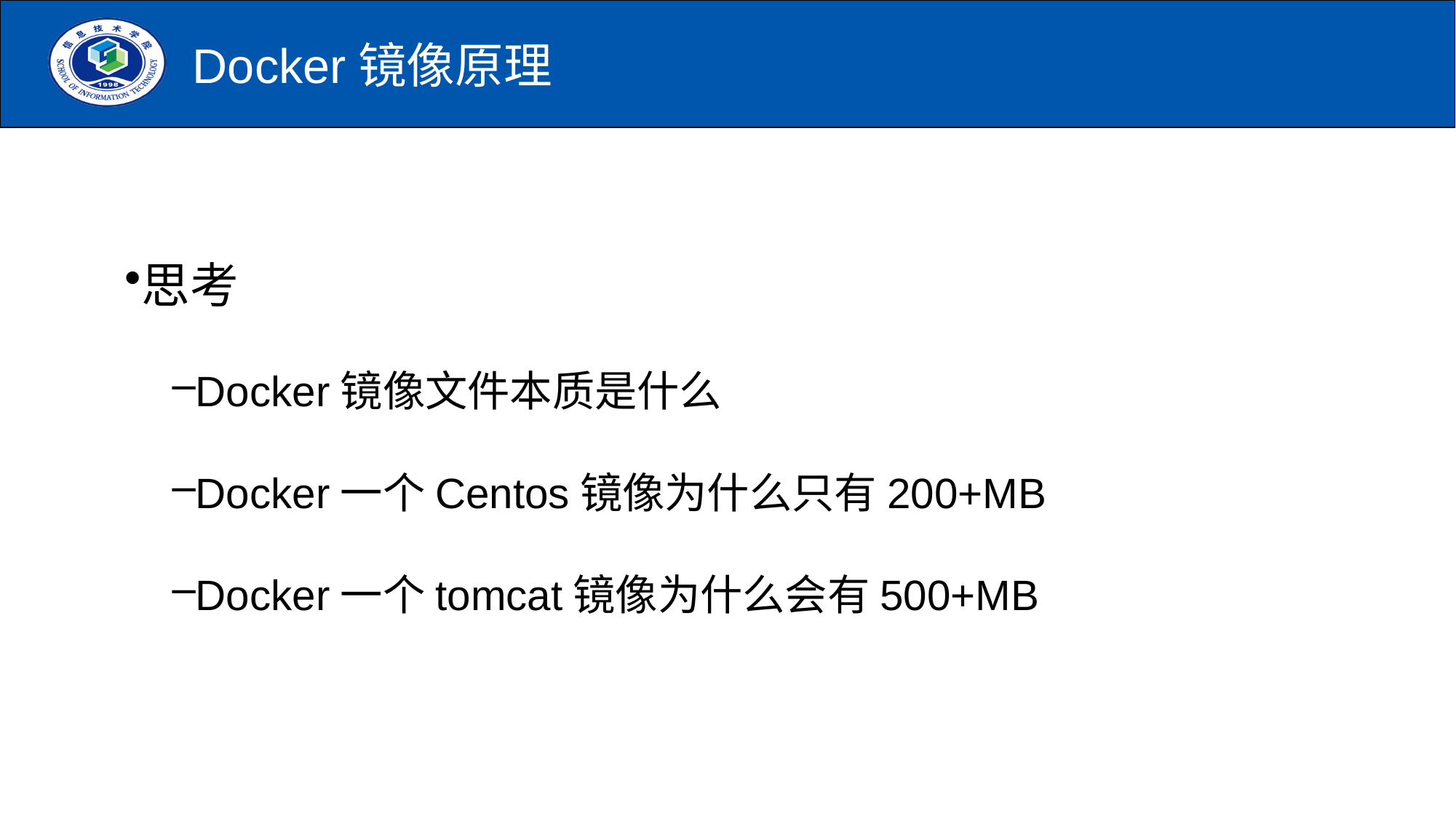

# Docker镜像原理
思考
Docker镜像文件本质是什么
Docker一个Centos镜像为什么只有200+MB
Docker一个tomcat镜像为什么会有500+MB